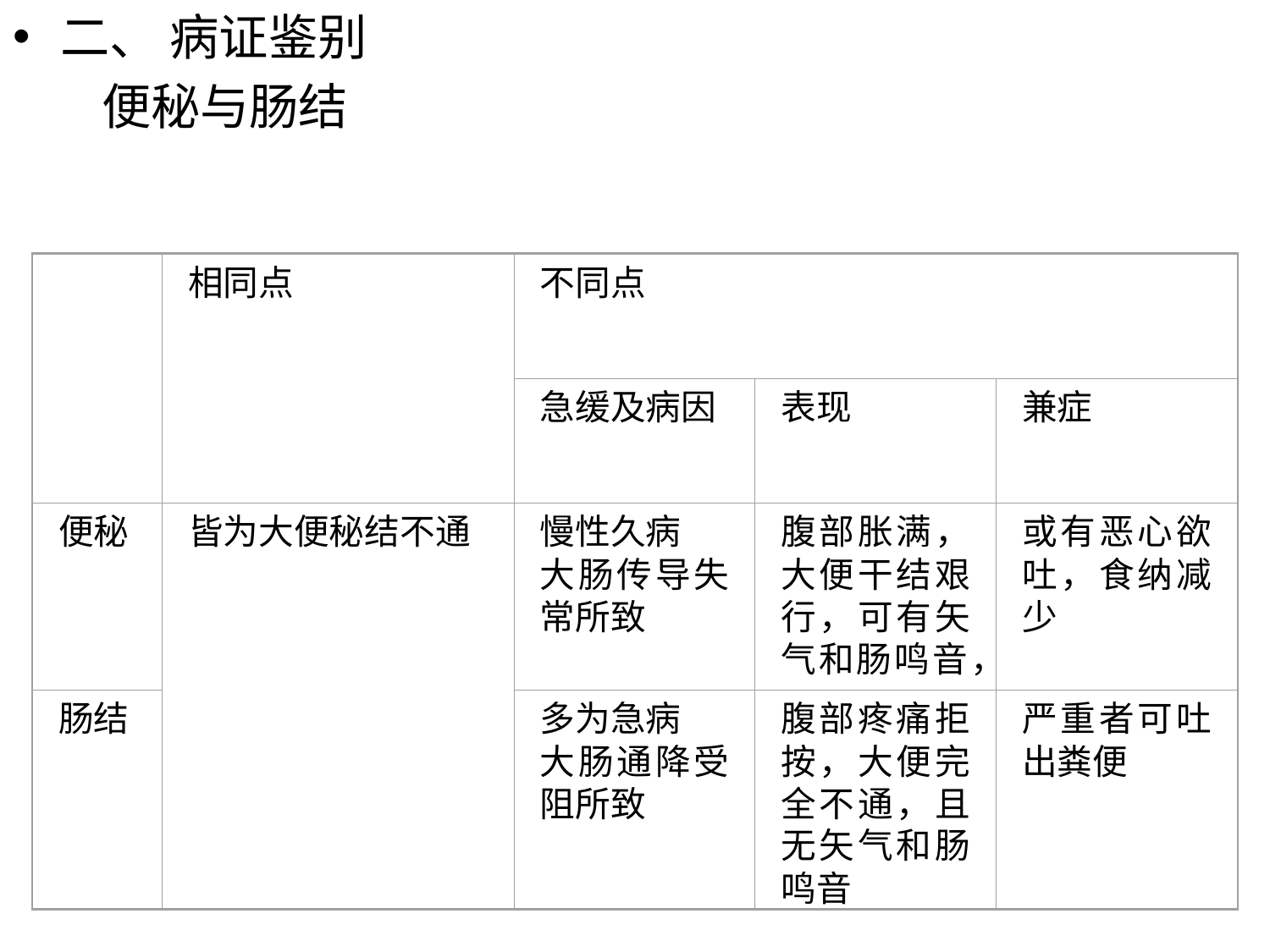

二、 病证鉴别
       便秘与肠结

相同点

不同点

急缓及病因

表现

兼症

便秘

皆为大便秘结不通

慢性久病
大肠传导失常所致

腹部胀满，大便干结艰行，可有矢气和肠鸣音，

或有恶心欲吐，食纳减少

肠结

多为急病
大肠通降受阻所致

腹部疼痛拒按，大便完全不通，且无矢气和肠鸣音

严重者可吐出粪便